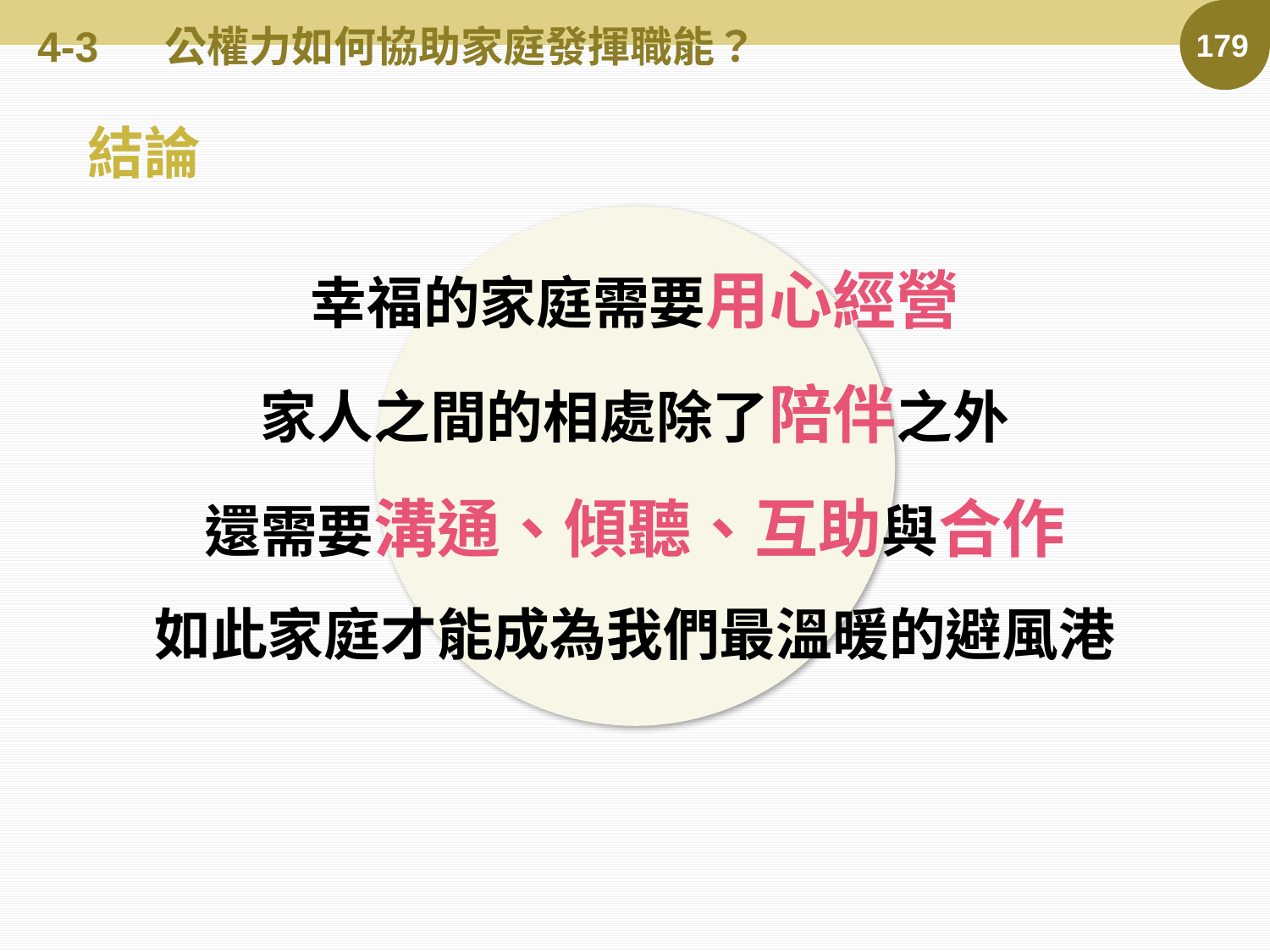

# 4-3	公權力如何協助家庭發揮職能？
179
結論

幸福的家庭需要用心經營
家人之間的相處除了陪伴之外
還需要溝通、傾聽、互助與合作
如此家庭才能成為我們最溫暖的避風港